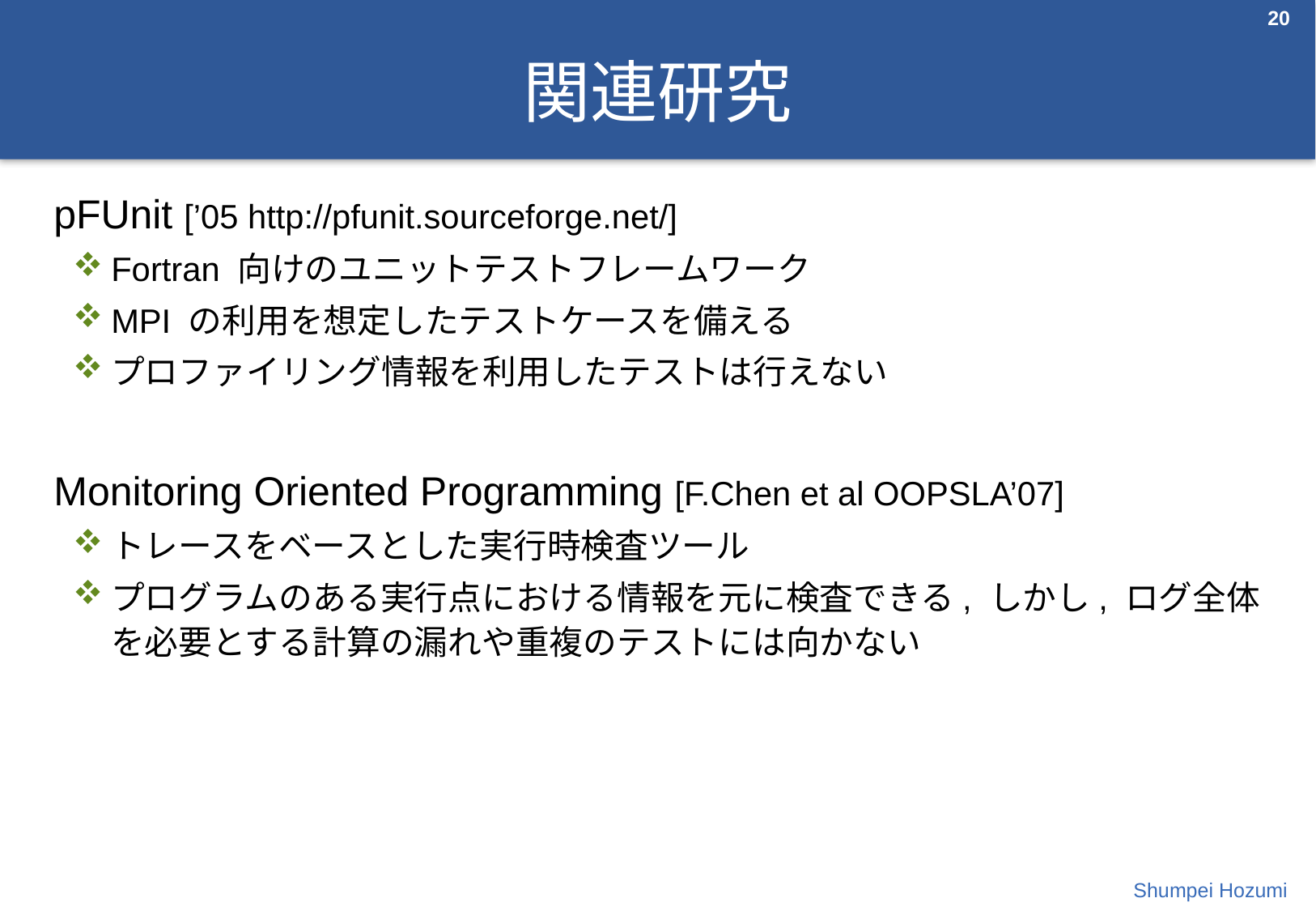

20
# 関連研究
pFUnit [’05 http://pfunit.sourceforge.net/]
Fortran 向けのユニットテストフレームワーク
MPI の利用を想定したテストケースを備える
プロファイリング情報を利用したテストは行えない

Monitoring Oriented Programming [F.Chen et al OOPSLA’07]
トレースをベースとした実行時検査ツール
プログラムのある実行点における情報を元に検査できる, しかし, ログ全体を必要とする計算の漏れや重複のテストには向かない
Shumpei Hozumi